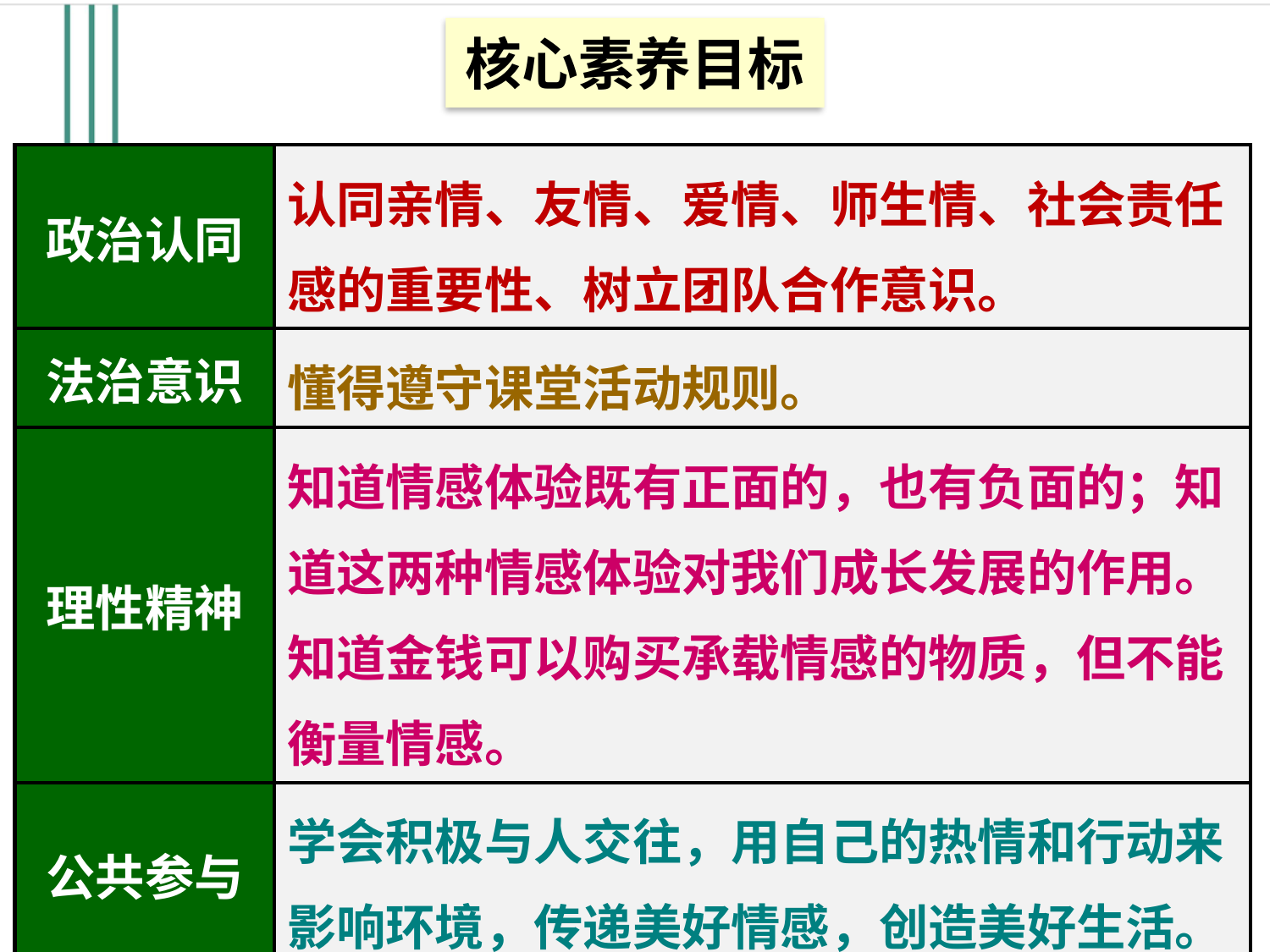

# 核心素养目标
| 政治认同 | 认同亲情、友情、爱情、师生情、社会责任感的重要性、树立团队合作意识。 |
| --- | --- |
| 法治意识 | 懂得遵守课堂活动规则。 |
| 理性精神 | 知道情感体验既有正面的，也有负面的；知道这两种情感体验对我们成长发展的作用。知道金钱可以购买承载情感的物质，但不能衡量情感。 |
| 公共参与 | 学会积极与人交往，用自己的热情和行动来影响环境，传递美好情感，创造美好生活。 |